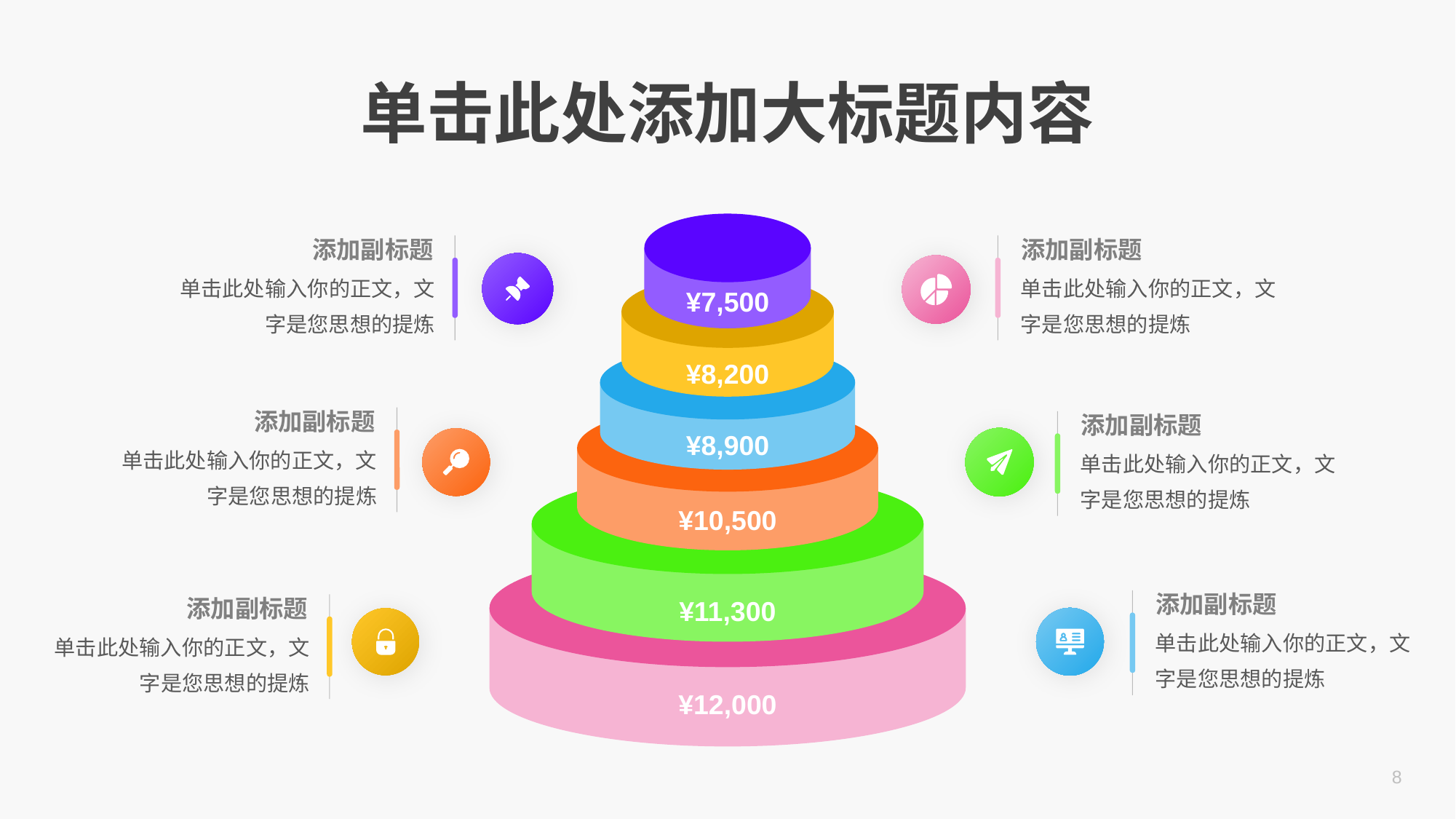

单击此处添加大标题内容

¥7,500

¥8,200

¥8,900

¥10,500

¥11,300
¥12,000
添加副标题

单击此处输入你的正文，文字是您思想的提炼
添加副标题

单击此处输入你的正文，文字是您思想的提炼

添加副标题

单击此处输入你的正文，文字是您思想的提炼
添加副标题

单击此处输入你的正文，文字是您思想的提炼

添加副标题

单击此处输入你的正文，文字是您思想的提炼

添加副标题

单击此处输入你的正文，文字是您思想的提炼